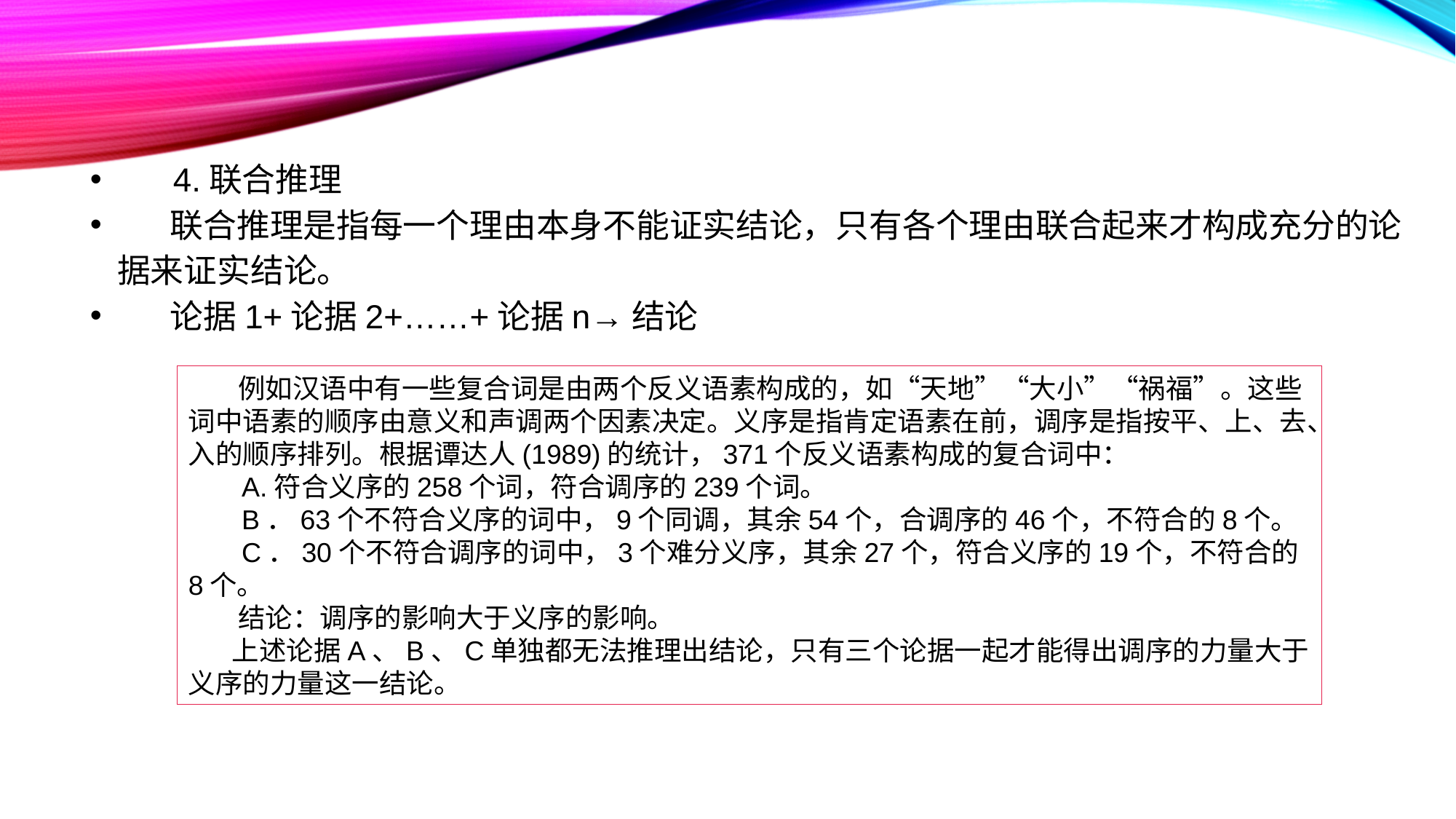

4.联合推理
      联合推理是指每一个理由本身不能证实结论，只有各个理由联合起来才构成充分的论据来证实结论。
      论据1+论据2+……+论据n→结论
       例如汉语中有一些复合词是由两个反义语素构成的，如“天地”“大小”“祸福”。这些词中语素的顺序由意义和声调两个因素决定。义序是指肯定语素在前，调序是指按平、上、去、入的顺序排列。根据谭达人(1989)的统计，371个反义语素构成的复合词中：
       A.符合义序的258个词，符合调序的239个词。
       B．63个不符合义序的词中，9个同调，其余54个，合调序的46个，不符合的8个。
       C．30个不符合调序的词中，3个难分义序，其余27个，符合义序的19个，不符合的8个。
       结论：调序的影响大于义序的影响。
      上述论据A、B、C单独都无法推理出结论，只有三个论据一起才能得出调序的力量大于义序的力量这一结论。